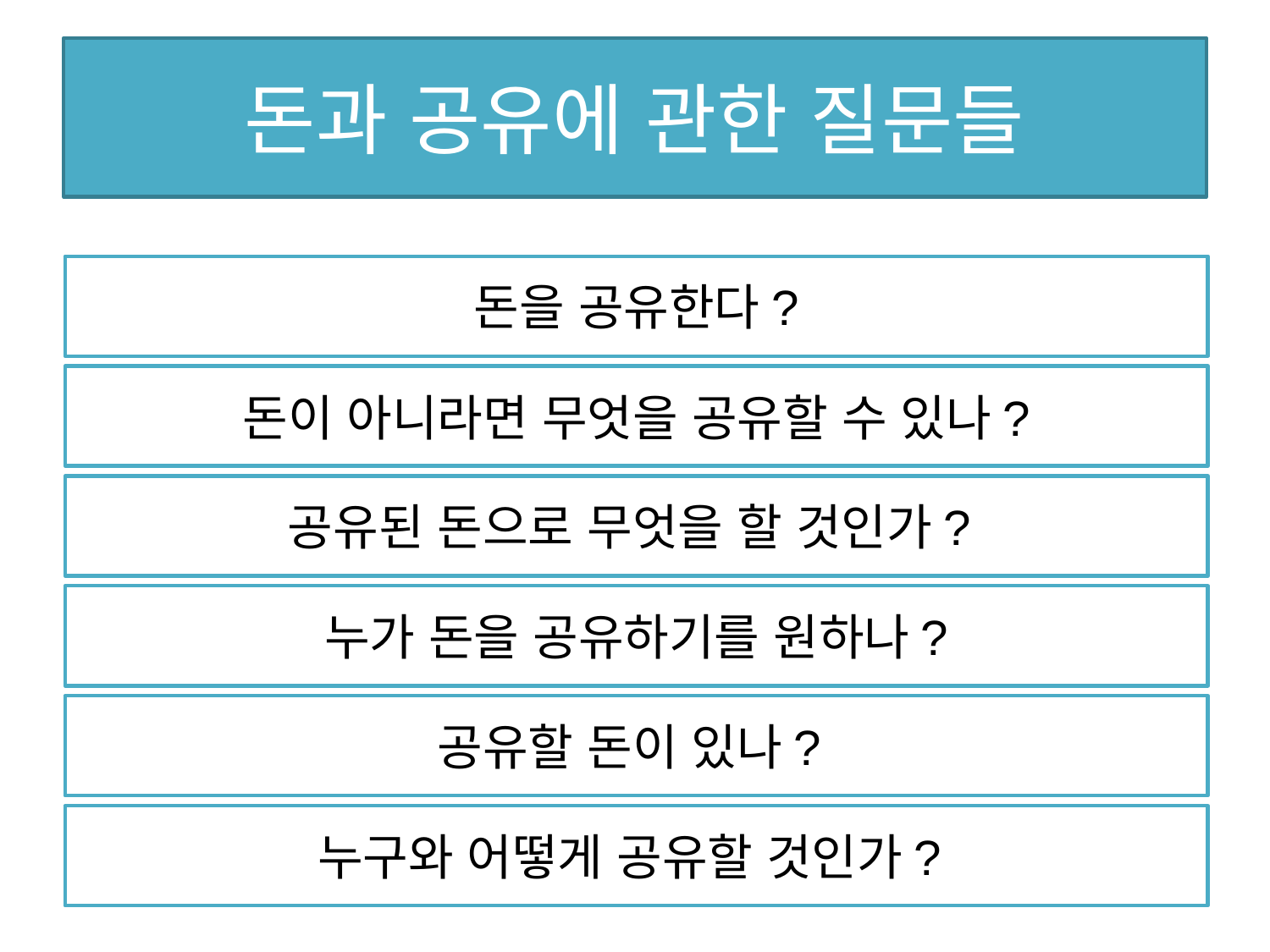

# 돈과 공유에 관한 질문들
돈을 공유한다?
돈이 아니라면 무엇을 공유할 수 있나?
공유된 돈으로 무엇을 할 것인가?
누가 돈을 공유하기를 원하나?
공유할 돈이 있나?
누구와 어떻게 공유할 것인가?